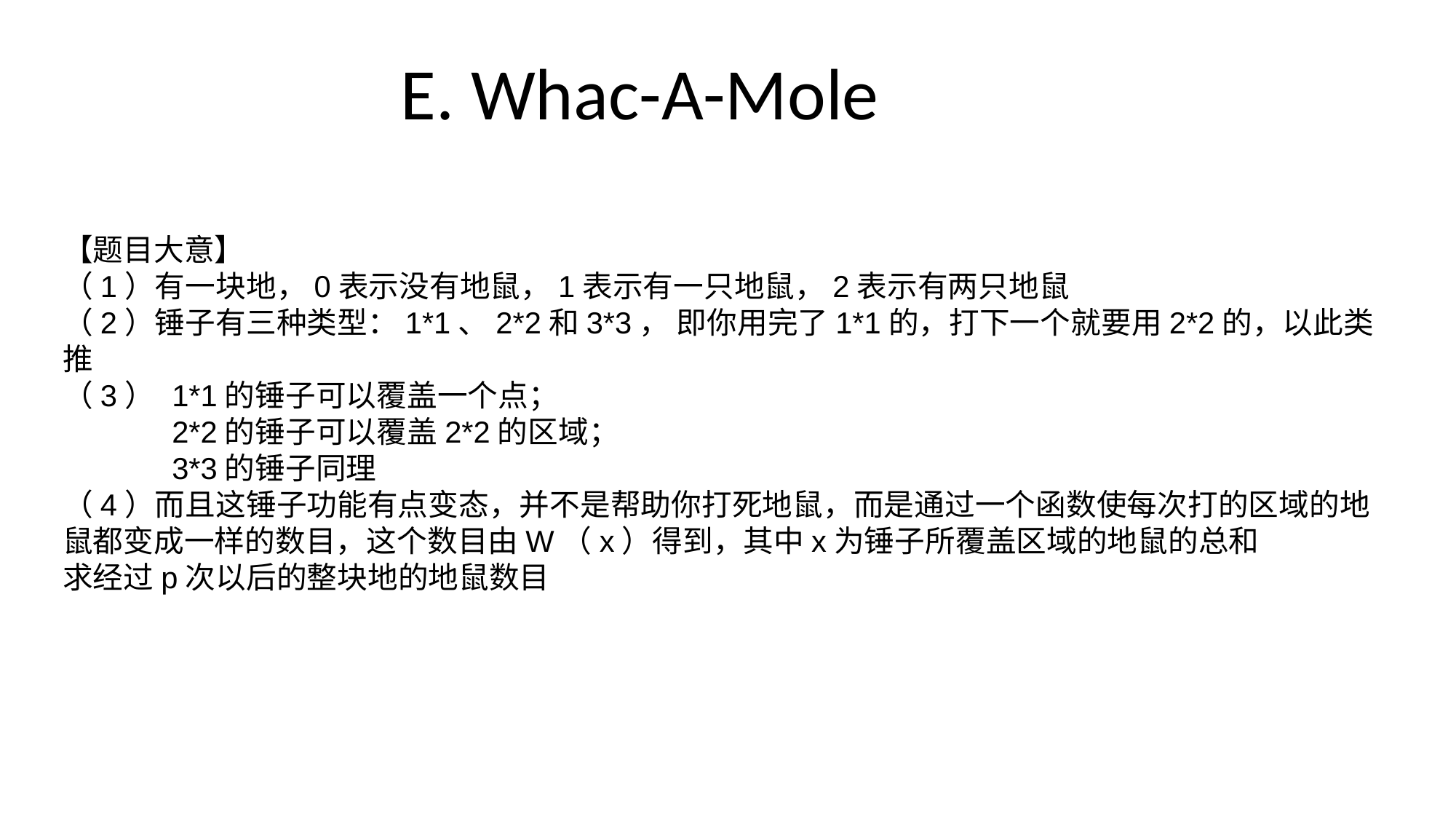

# E. Whac-A-Mole
【题目大意】
（1）有一块地，0表示没有地鼠，1表示有一只地鼠，2表示有两只地鼠
（2）锤子有三种类型：1*1、2*2和3*3， 即你用完了1*1的，打下一个就要用2*2的，以此类推
（3）	1*1的锤子可以覆盖一个点；
 	2*2的锤子可以覆盖2*2的区域；
	3*3的锤子同理
（4）而且这锤子功能有点变态，并不是帮助你打死地鼠，而是通过一个函数使每次打的区域的地鼠都变成一样的数目，这个数目由W（x）得到，其中x为锤子所覆盖区域的地鼠的总和
求经过p次以后的整块地的地鼠数目